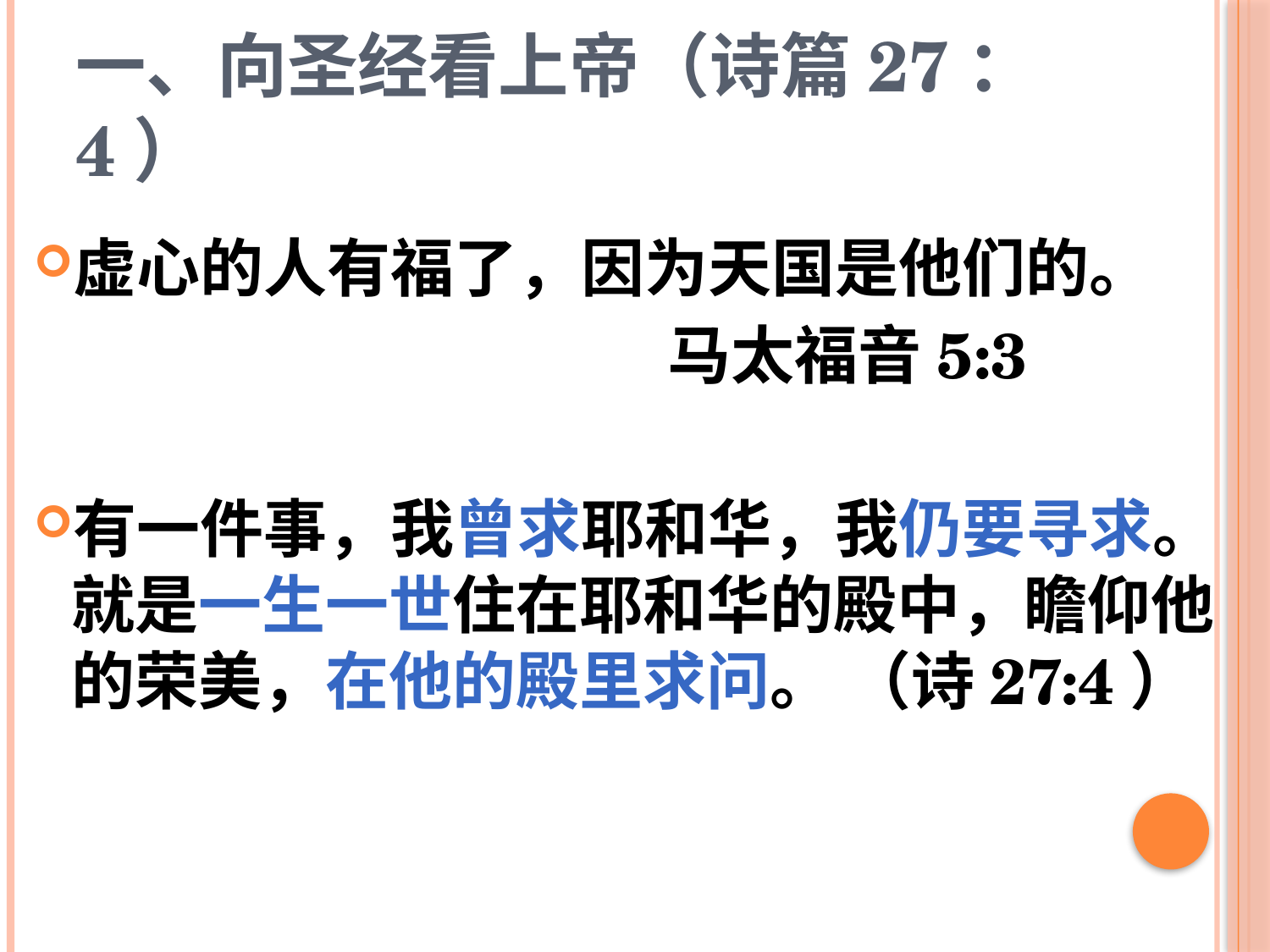

# 一、向圣经看上帝（诗篇27：4）
虚心的人有福了，因为天国是他们的。
                                           马太福音5:3

有一件事，我曾求耶和华，我仍要寻求。就是一生一世住在耶和华的殿中，瞻仰他的荣美，在他的殿里求问。 （诗27:4）